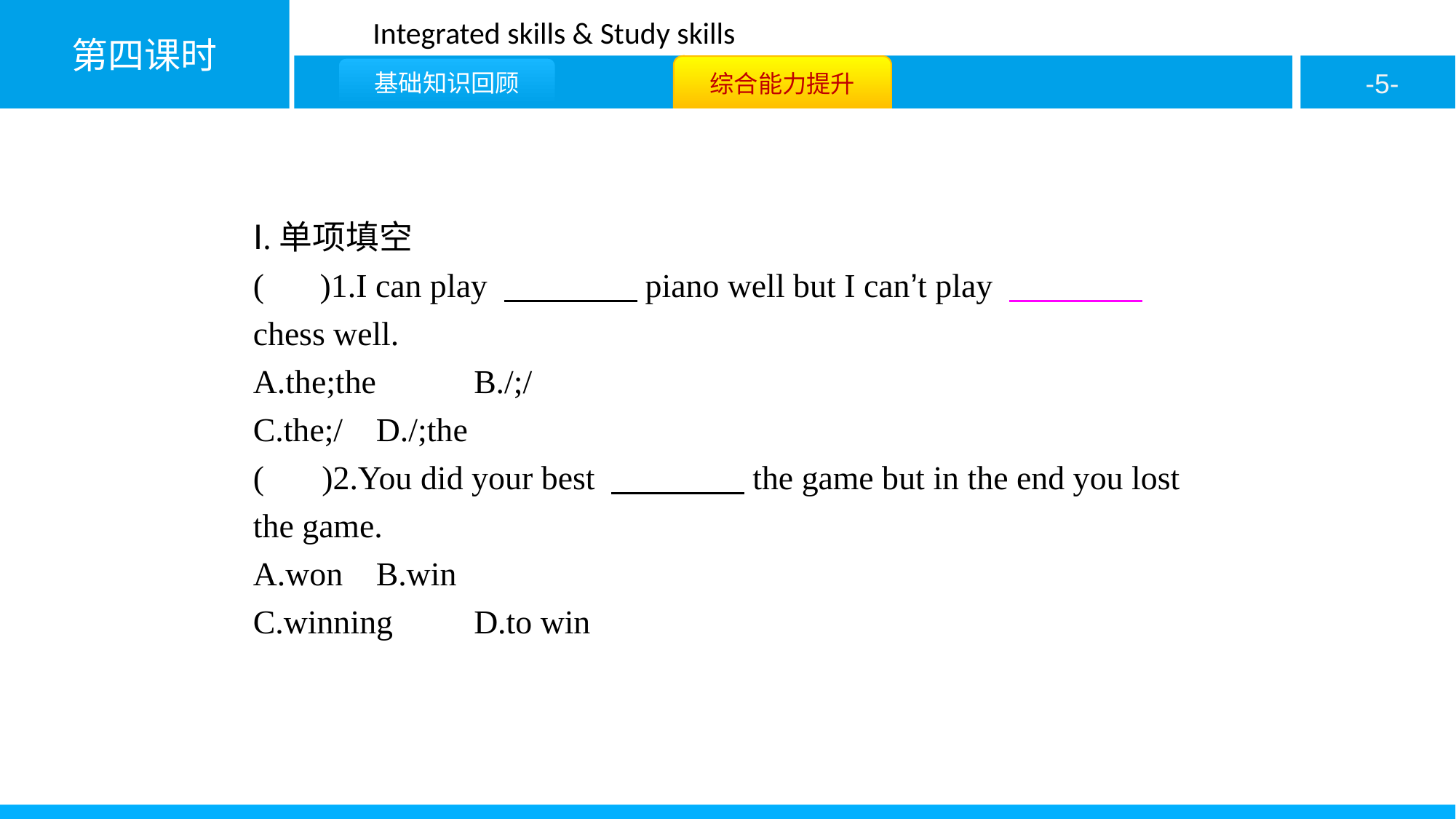

Ⅰ.单项填空
(  C  )1.I can play 　　　　piano well but I can’t play 　　　　chess well.
A.the;the	B./;/
C.the;/	D./;the
(  D  )2.You did your best 　　　　the game but in the end you lost the game.
A.won	B.win
C.winning	D.to win